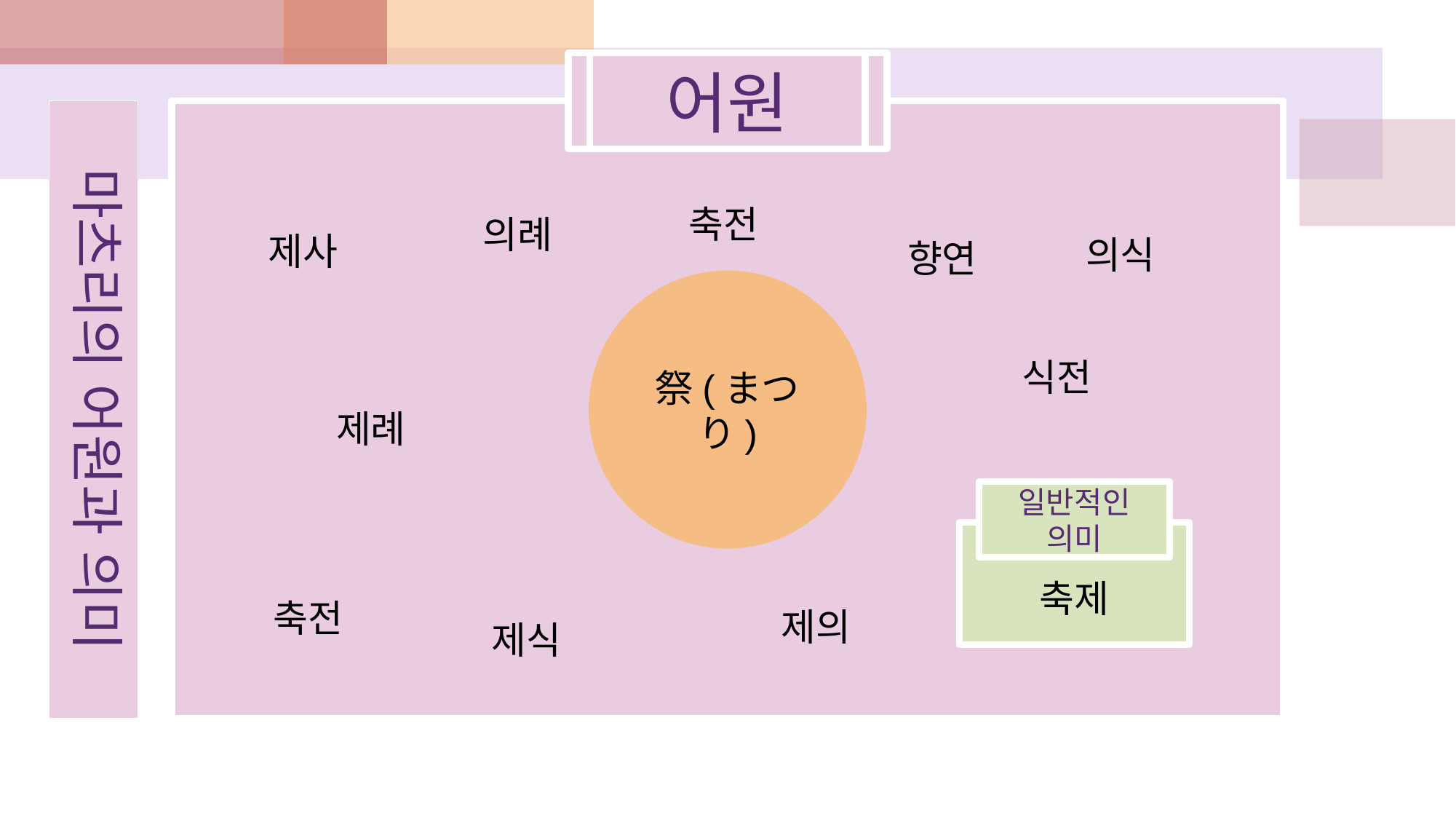

넓은 의미
어원
마츠리의 어원과 의미

축전
의례
제사
의식
향연
「まつる」
제사를 지내다
혼령을 모시다
祭(まつり)
식전
제례
일반적인 의미
축제
축제
축전
제의
제식